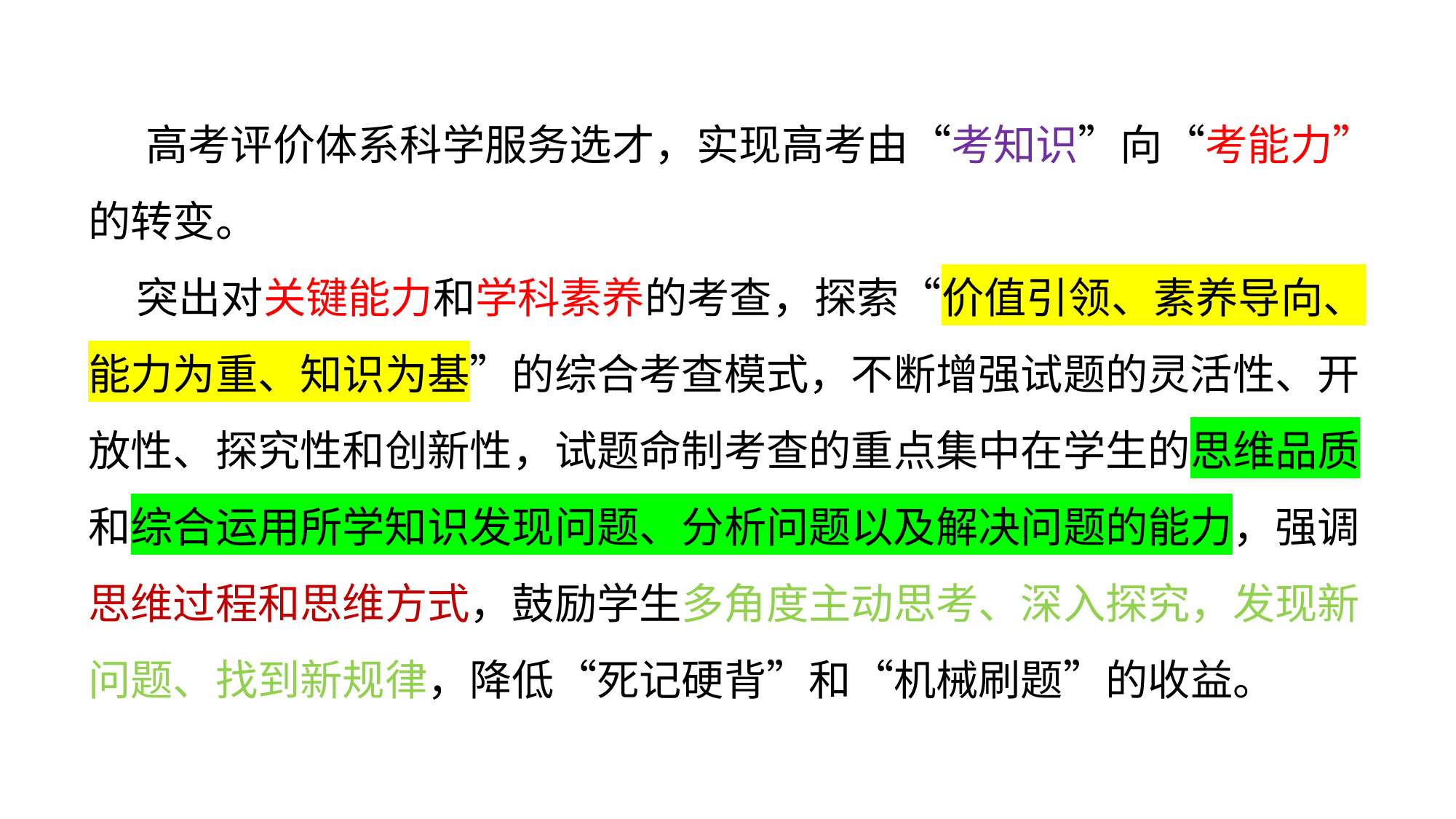

高考评价体系科学服务选才，实现高考由“考知识”向“考能力”的转变。
    突出对关键能力和学科素养的考查，探索“价值引领、素养导向、能力为重、知识为基”的综合考查模式，不断增强试题的灵活性、开放性、探究性和创新性，试题命制考查的重点集中在学生的思维品质和综合运用所学知识发现问题、分析问题以及解决问题的能力，强调思维过程和思维方式，鼓励学生多角度主动思考、深入探究，发现新问题、找到新规律，降低“死记硬背”和“机械刷题”的收益。